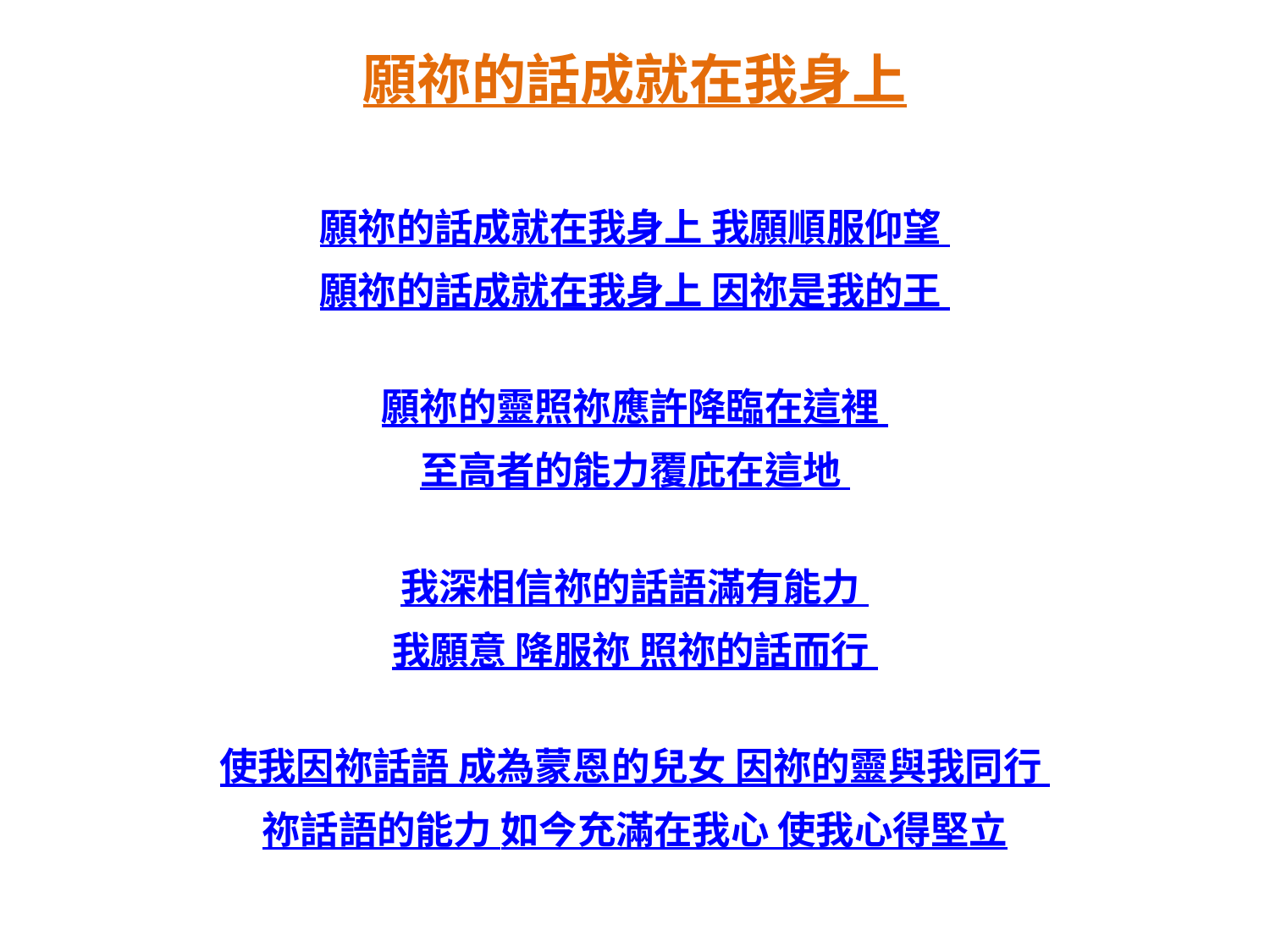

# 願祢的話成就在我身上
願祢的話成就在我身上 我願順服仰望
願祢的話成就在我身上 因祢是我的王

願祢的靈照祢應許降臨在這裡
至高者的能力覆庇在這地

我深相信祢的話語滿有能力
我願意 降服祢 照祢的話而行

使我因祢話語 成為蒙恩的兒女 因祢的靈與我同行
祢話語的能力 如今充滿在我心 使我心得堅立